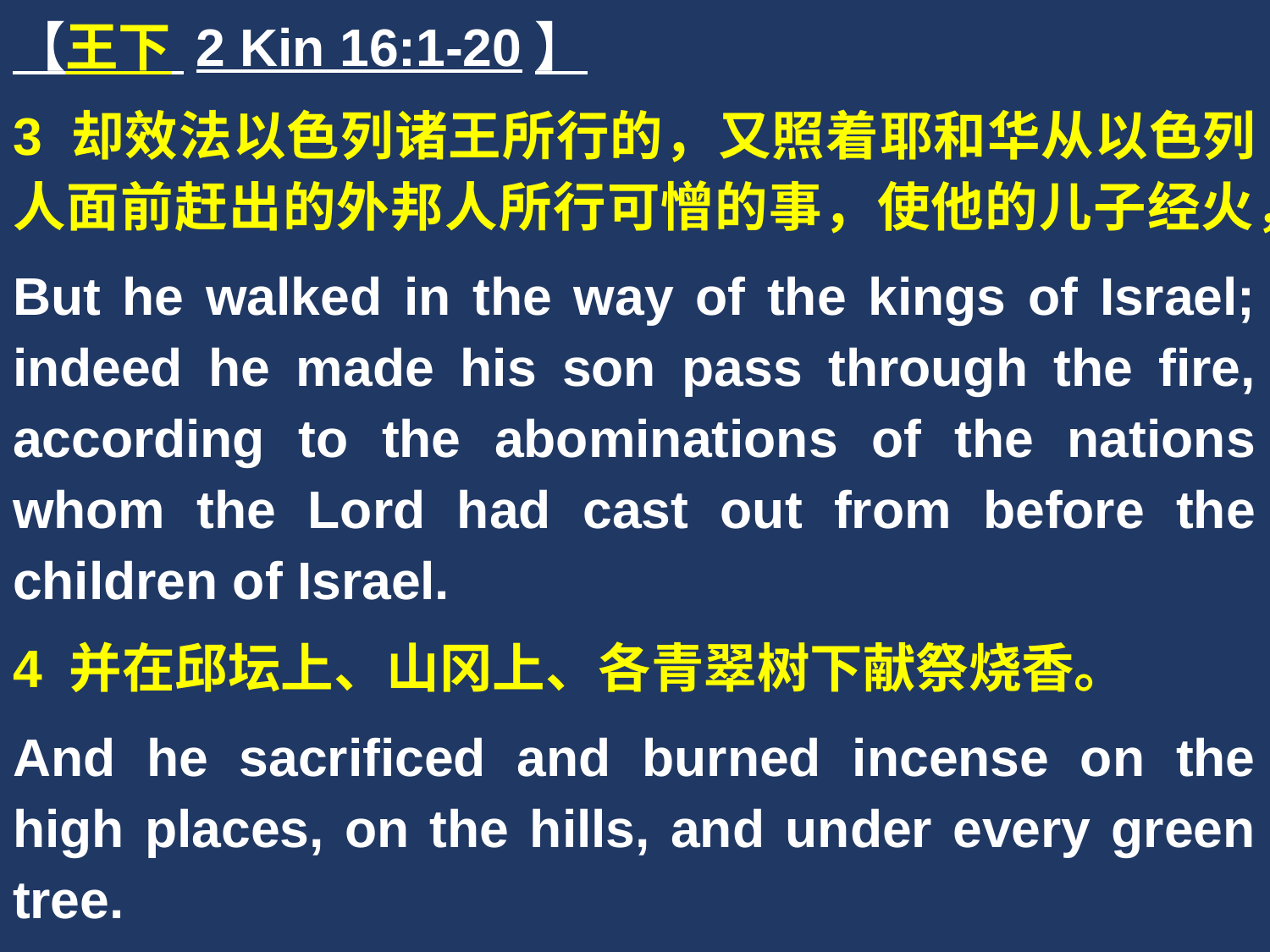

【王下 2 Kin 16:1-20】
3 却效法以色列诸王所行的，又照着耶和华从以色列人面前赶出的外邦人所行可憎的事，使他的儿子经火，
But he walked in the way of the kings of Israel; indeed he made his son pass through the fire, according to the abominations of the nations whom the Lord had cast out from before the children of Israel.
4 并在邱坛上、山冈上、各青翠树下献祭烧香。
And he sacrificed and burned incense on the high places, on the hills, and under every green tree.